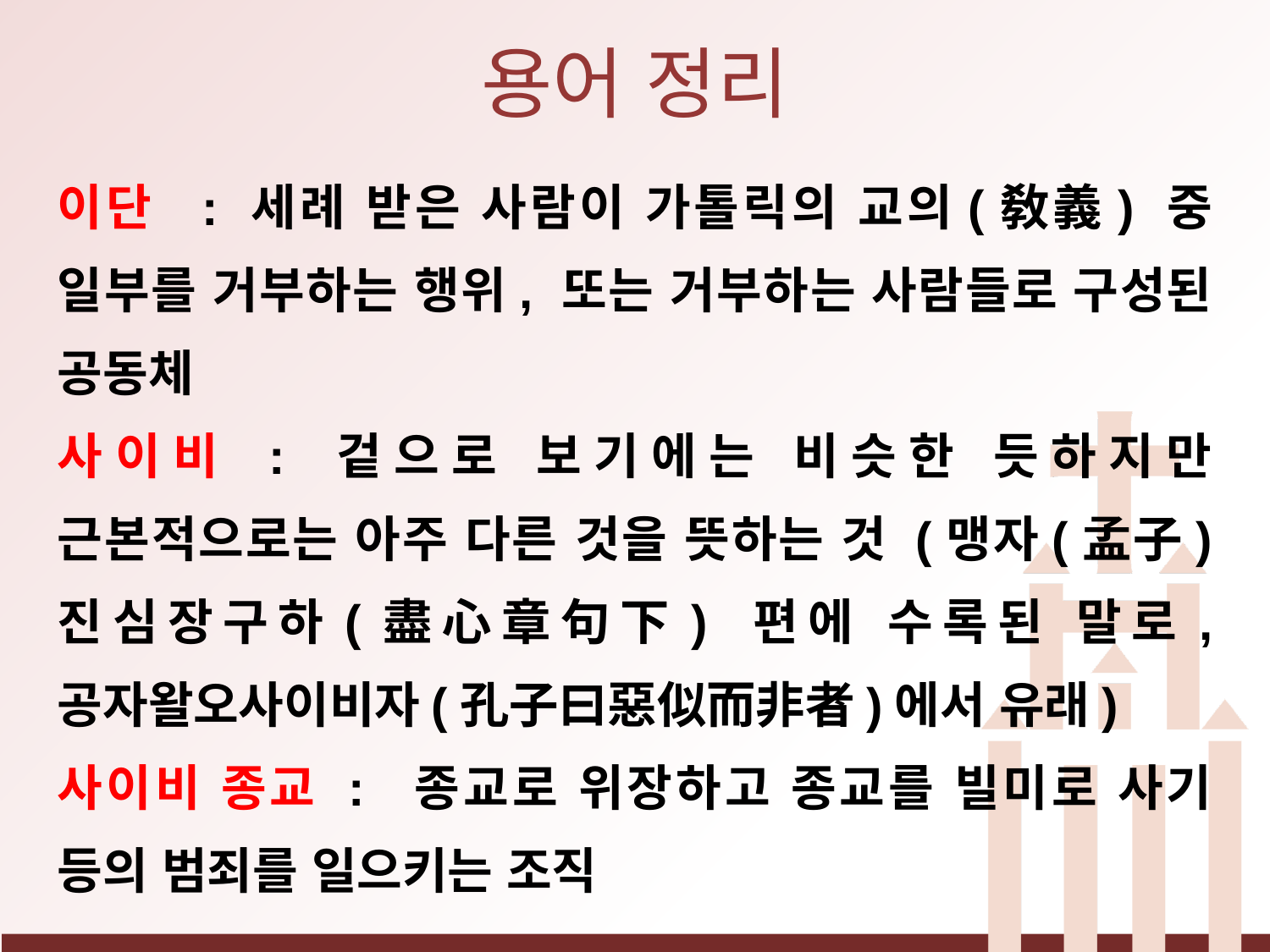

용어 정리
이단  : 세례 받은 사람이 가톨릭의 교의(敎義) 중 일부를 거부하는 행위, 또는 거부하는 사람들로 구성된 공동체
사이비 : 겉으로 보기에는 비슷한 듯하지만 근본적으로는 아주 다른 것을 뜻하는 것 (맹자(孟子) 진심장구하(盡心章句下) 편에 수록된 말로, 공자왈오사이비자(孔子曰惡似而非者)에서 유래)
사이비 종교 :  종교로 위장하고 종교를 빌미로 사기 등의 범죄를 일으키는 조직